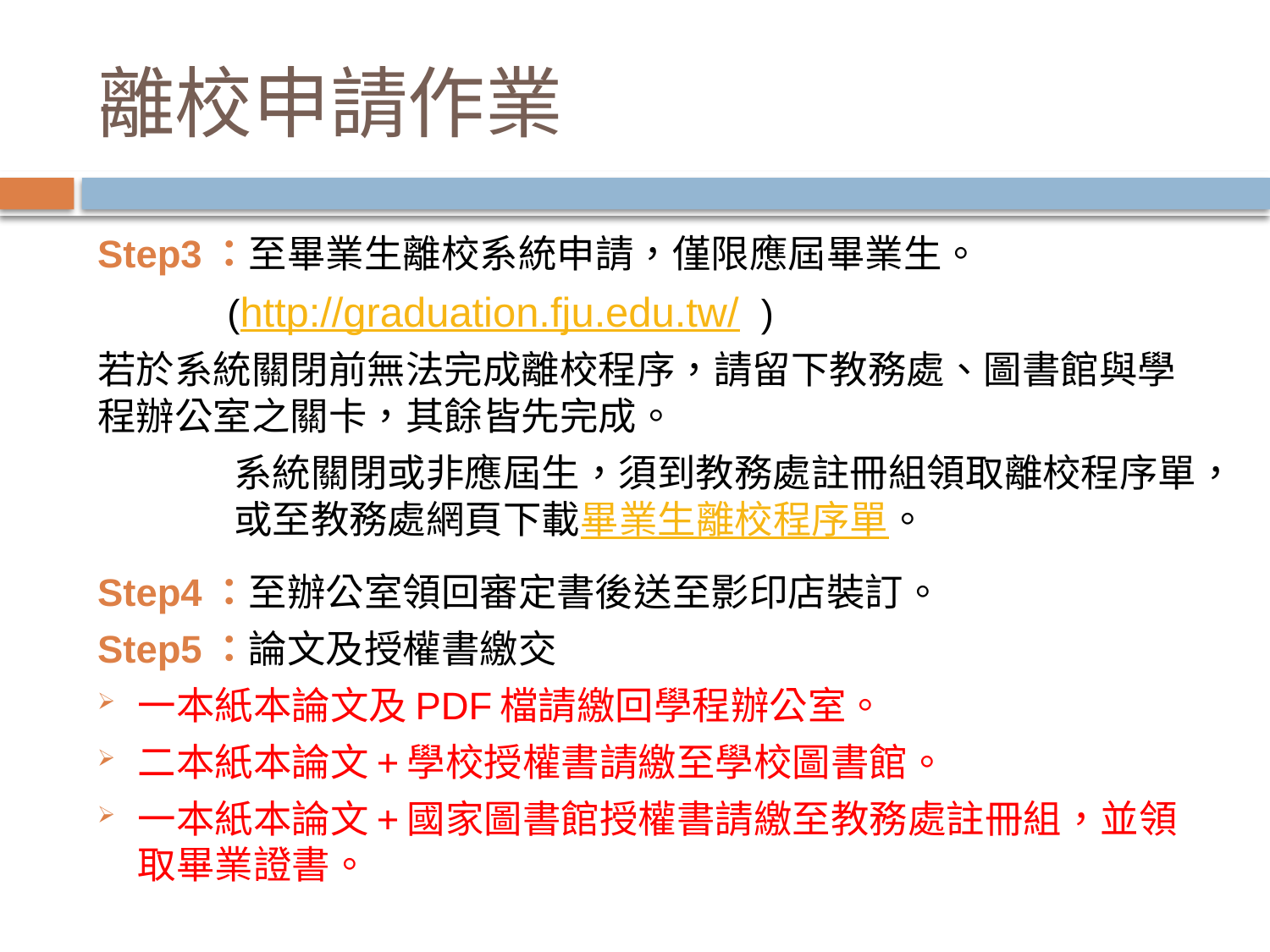

# 離校申請作業
Step3：至畢業生離校系統申請，僅限應屆畢業生。
            (http://graduation.fju.edu.tw/  )
若於系統關閉前無法完成離校程序，請留下教務處、圖書館與學程辦公室之關卡，其餘皆先完成。
系統關閉或非應屆生，須到教務處註冊組領取離校程序單，或至教務處網頁下載畢業生離校程序單。
Step4：至辦公室領回審定書後送至影印店裝訂。
Step5：論文及授權書繳交
一本紙本論文及PDF檔請繳回學程辦公室。
二本紙本論文+學校授權書請繳至學校圖書館。
一本紙本論文+國家圖書館授權書請繳至教務處註冊組，並領取畢業證書。